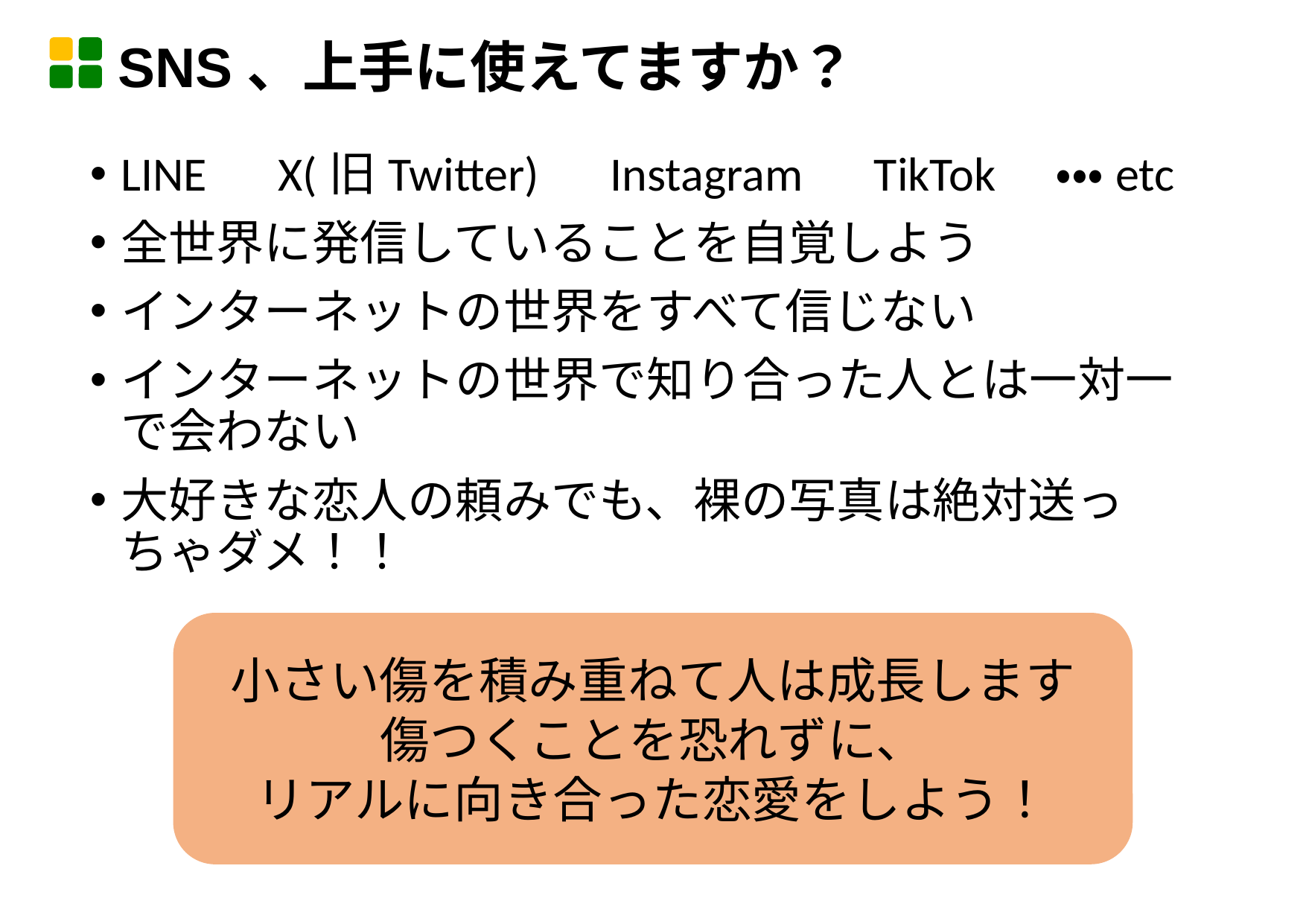

SNS、上手に使えてますか？

LINE　X(旧Twitter)　Instagram　TikTok　・・・etc
全世界に発信していることを自覚しよう
インターネットの世界をすべて信じない
インターネットの世界で知り合った人とは一対一で会わない
大好きな恋人の頼みでも、裸の写真は絶対送っちゃダメ！！

小さい傷を積み重ねて人は成長します
傷つくことを恐れずに、
リアルに向き合った恋愛をしよう！